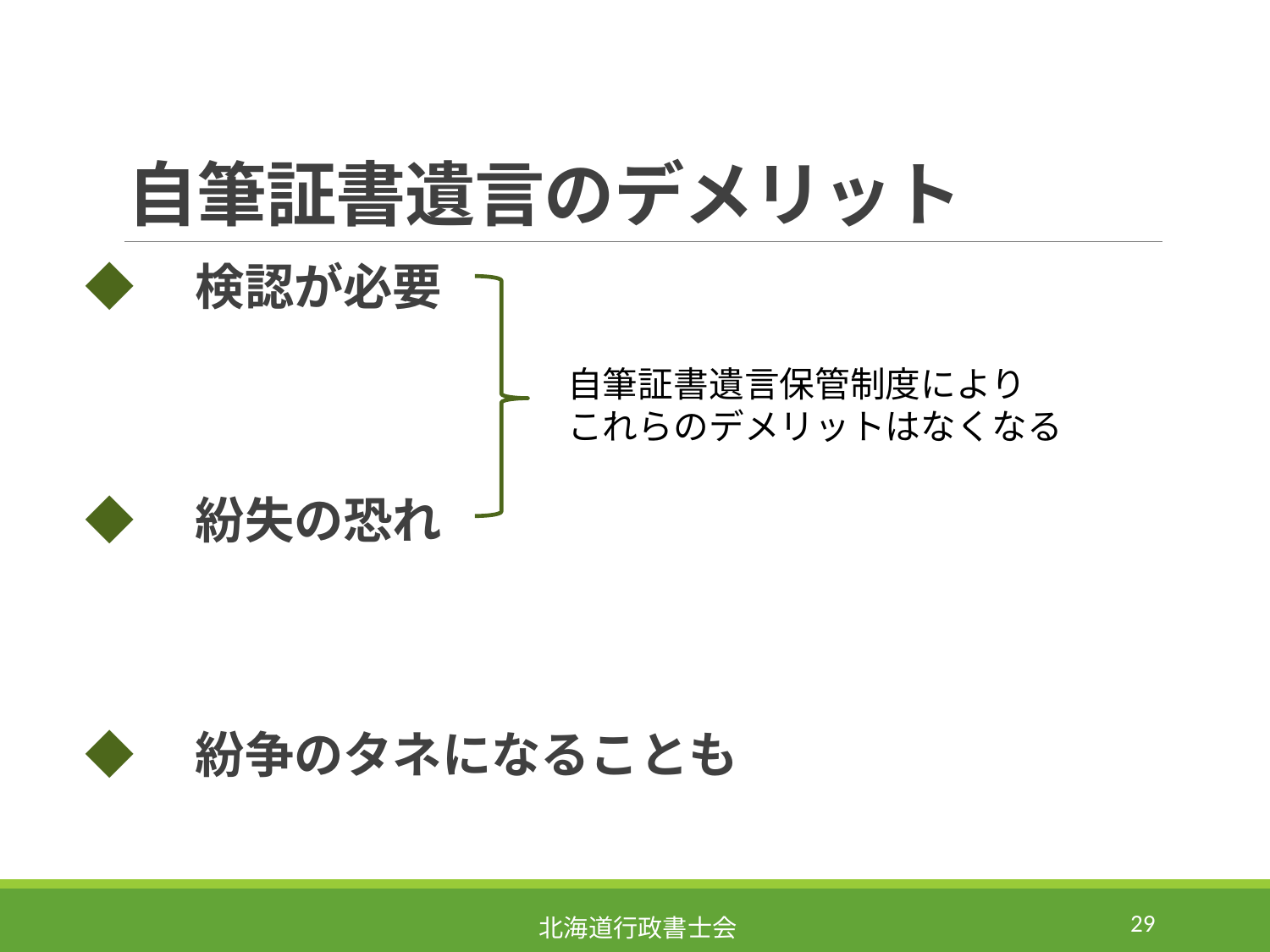

# 自筆証書遺言のデメリット
◆　検認が必要

◆　紛失の恐れ

◆　紛争のタネになることも

自筆証書遺言保管制度により
これらのデメリットはなくなる
29
北海道行政書士会